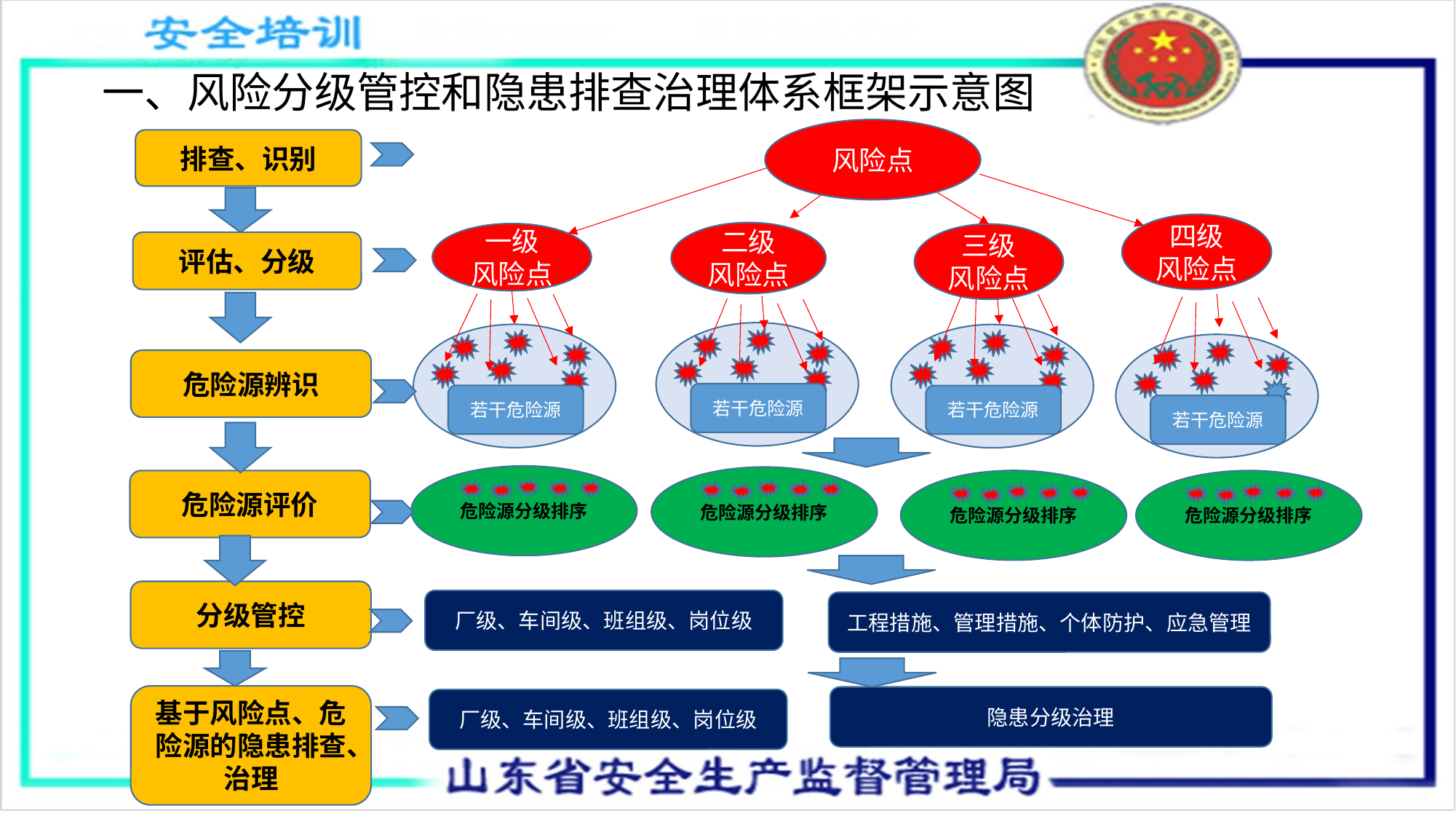

一、风险分级管控和隐患排查治理体系框架示意图
风险点
排查、识别

四级
风险点
二级
风险点
一级
风险点
三级
风险点
评估、分级

若干危险源

若干危险源

若干危险源

若干危险源
危险源辨识

危险源分级排序

危险源分级排序

危险源分级排序

危险源评价
危险源分级排序

分级管控
厂级、车间级、班组级、岗位级
工程措施、管理措施、个体防护、应急管理

基于风险点、危险源的隐患排查、治理
隐患分级治理
厂级、车间级、班组级、岗位级